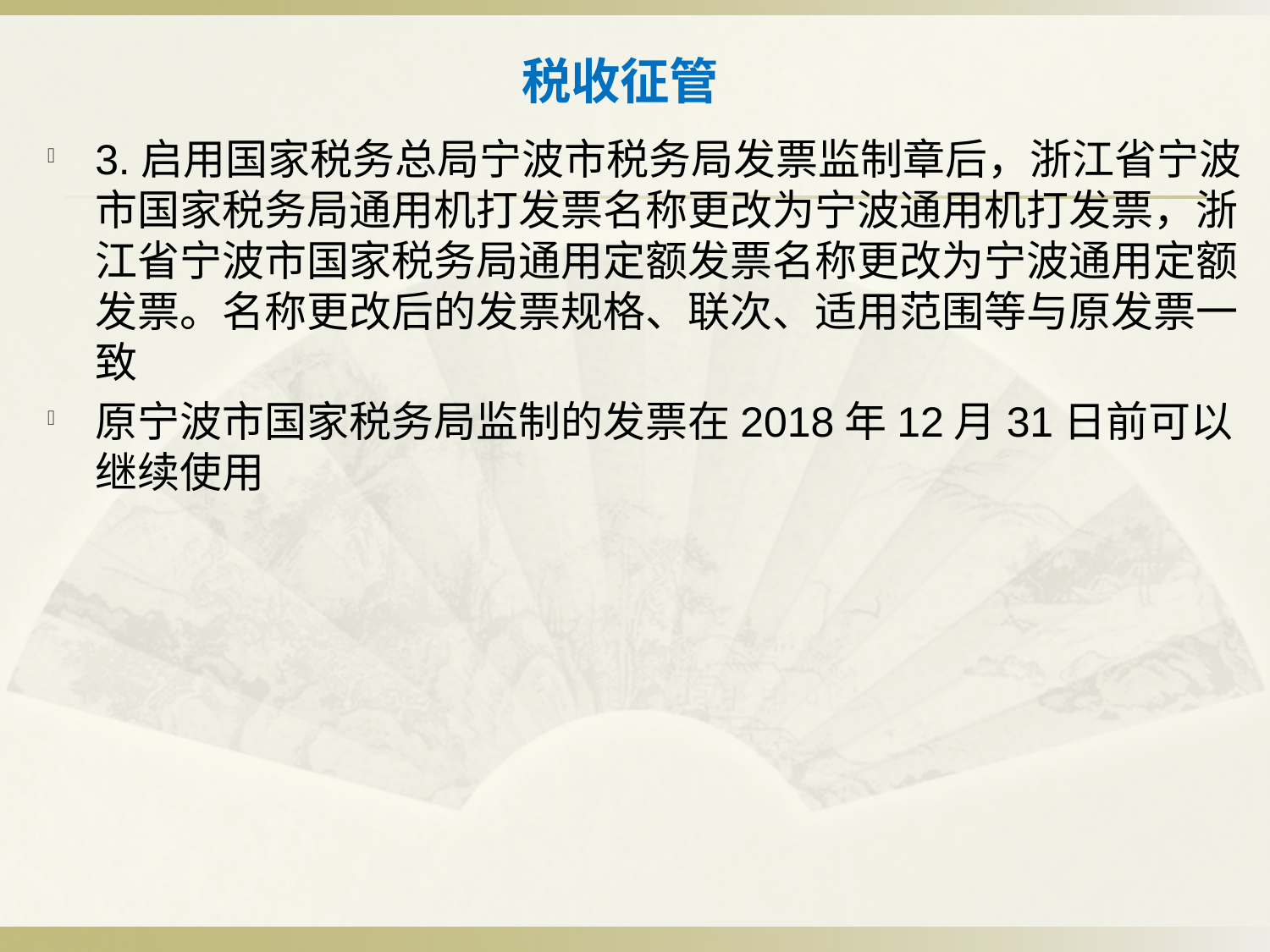

# 税收征管
3.启用国家税务总局宁波市税务局发票监制章后，浙江省宁波市国家税务局通用机打发票名称更改为宁波通用机打发票，浙江省宁波市国家税务局通用定额发票名称更改为宁波通用定额发票。名称更改后的发票规格、联次、适用范围等与原发票一致
原宁波市国家税务局监制的发票在2018年12月31日前可以继续使用